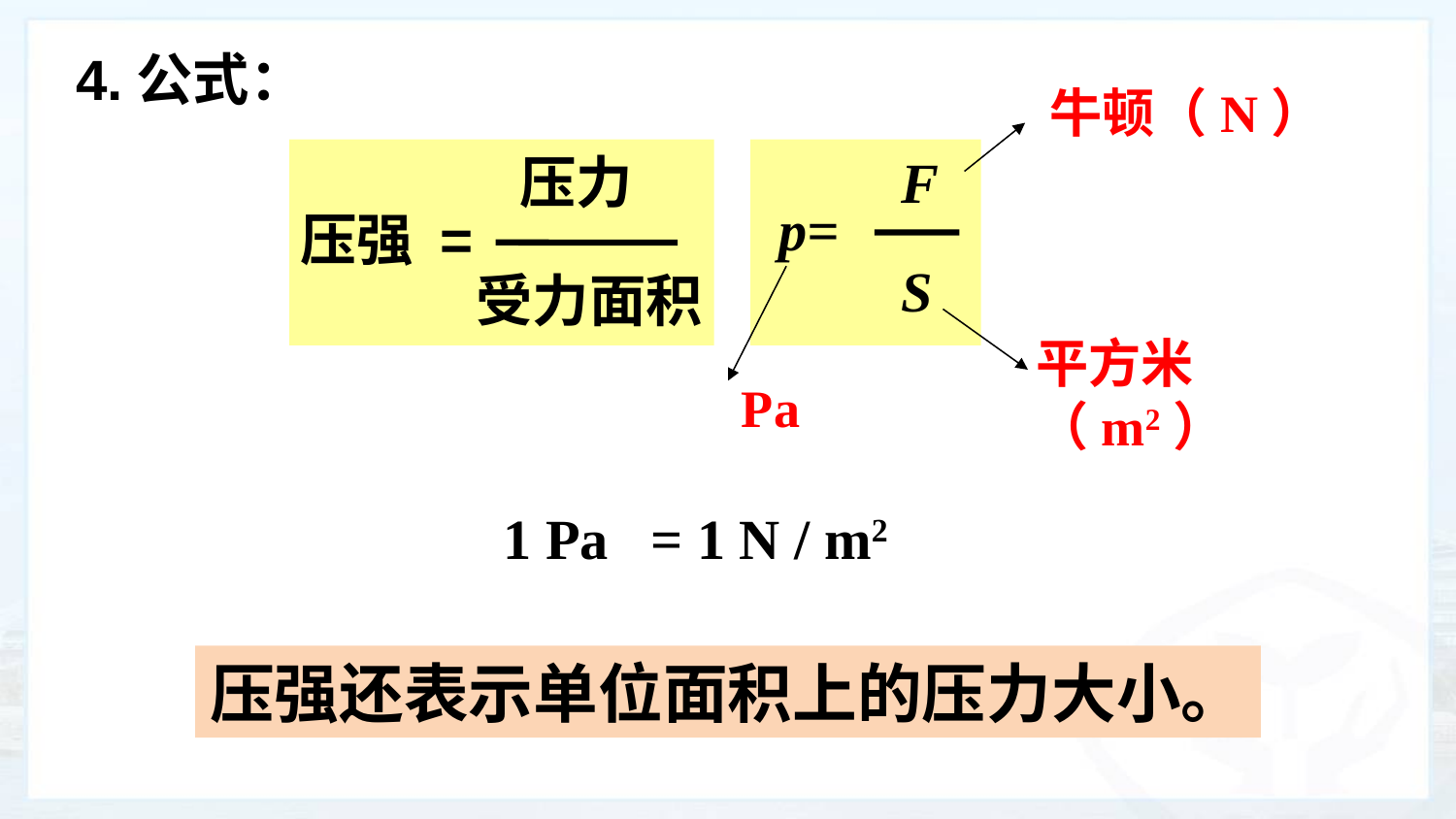

4.公式：
牛顿（N）

压力
压强 =

受力面积

F
p=

S

平方米（m2）
Pa
1 Pa   = 1 N / m2
压强还表示单位面积上的压力大小。